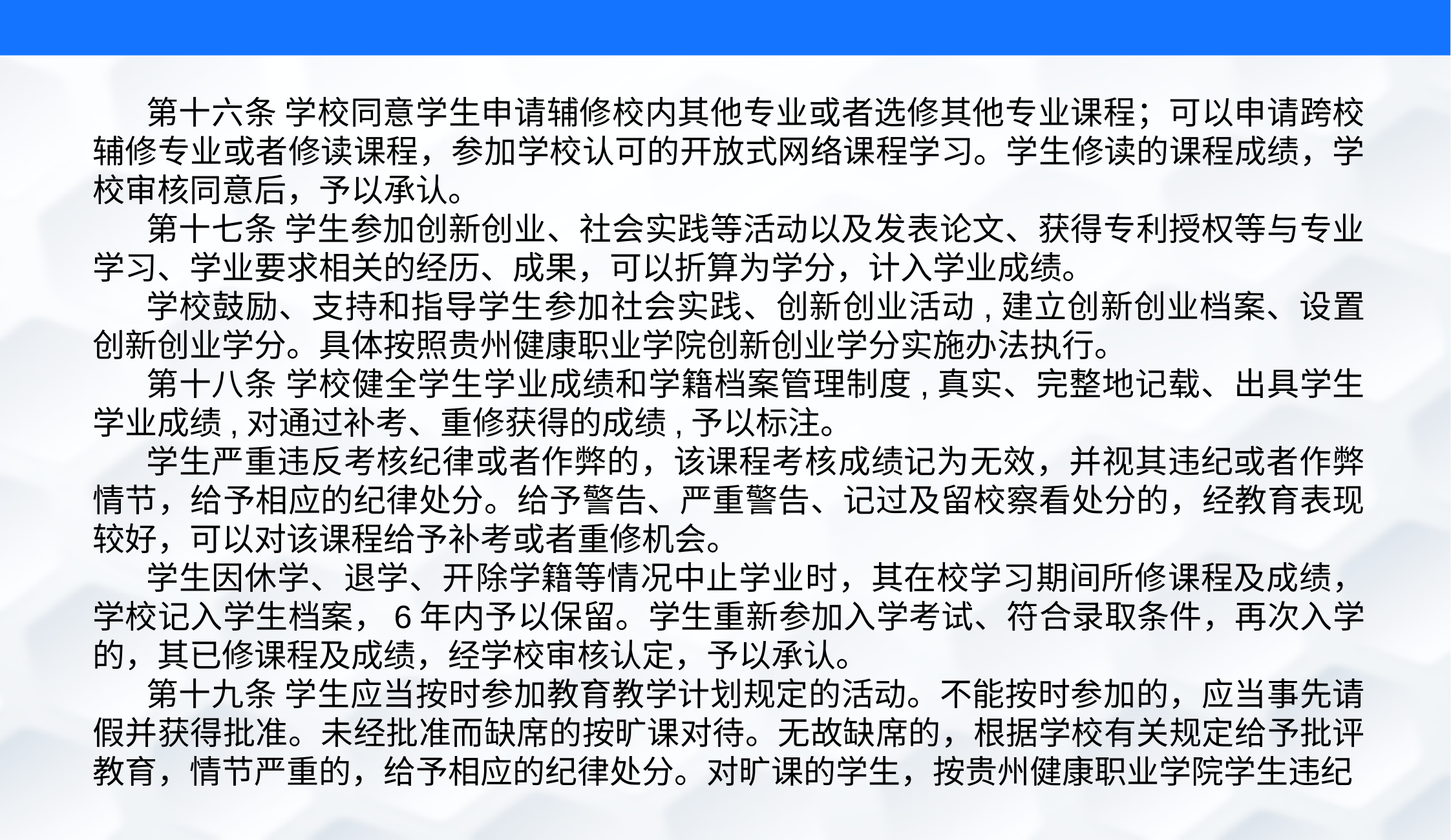

第十六条 学校同意学生申请辅修校内其他专业或者选修其他专业课程；可以申请跨校辅修专业或者修读课程，参加学校认可的开放式网络课程学习。学生修读的课程成绩，学校审核同意后，予以承认。
第十七条 学生参加创新创业、社会实践等活动以及发表论文、获得专利授权等与专业学习、学业要求相关的经历、成果，可以折算为学分，计入学业成绩。
学校鼓励、支持和指导学生参加社会实践、创新创业活动,建立创新创业档案、设置创新创业学分。具体按照贵州健康职业学院创新创业学分实施办法执行。
第十八条 学校健全学生学业成绩和学籍档案管理制度,真实、完整地记载、出具学生学业成绩,对通过补考、重修获得的成绩,予以标注。
学生严重违反考核纪律或者作弊的，该课程考核成绩记为无效，并视其违纪或者作弊情节，给予相应的纪律处分。给予警告、严重警告、记过及留校察看处分的，经教育表现较好，可以对该课程给予补考或者重修机会。
学生因休学、退学、开除学籍等情况中止学业时，其在校学习期间所修课程及成绩，学校记入学生档案，6年内予以保留。学生重新参加入学考试、符合录取条件，再次入学的，其已修课程及成绩，经学校审核认定，予以承认。
第十九条 学生应当按时参加教育教学计划规定的活动。不能按时参加的，应当事先请假并获得批准。未经批准而缺席的按旷课对待。无故缺席的，根据学校有关规定给予批评教育，情节严重的，给予相应的纪律处分。对旷课的学生，按贵州健康职业学院学生违纪